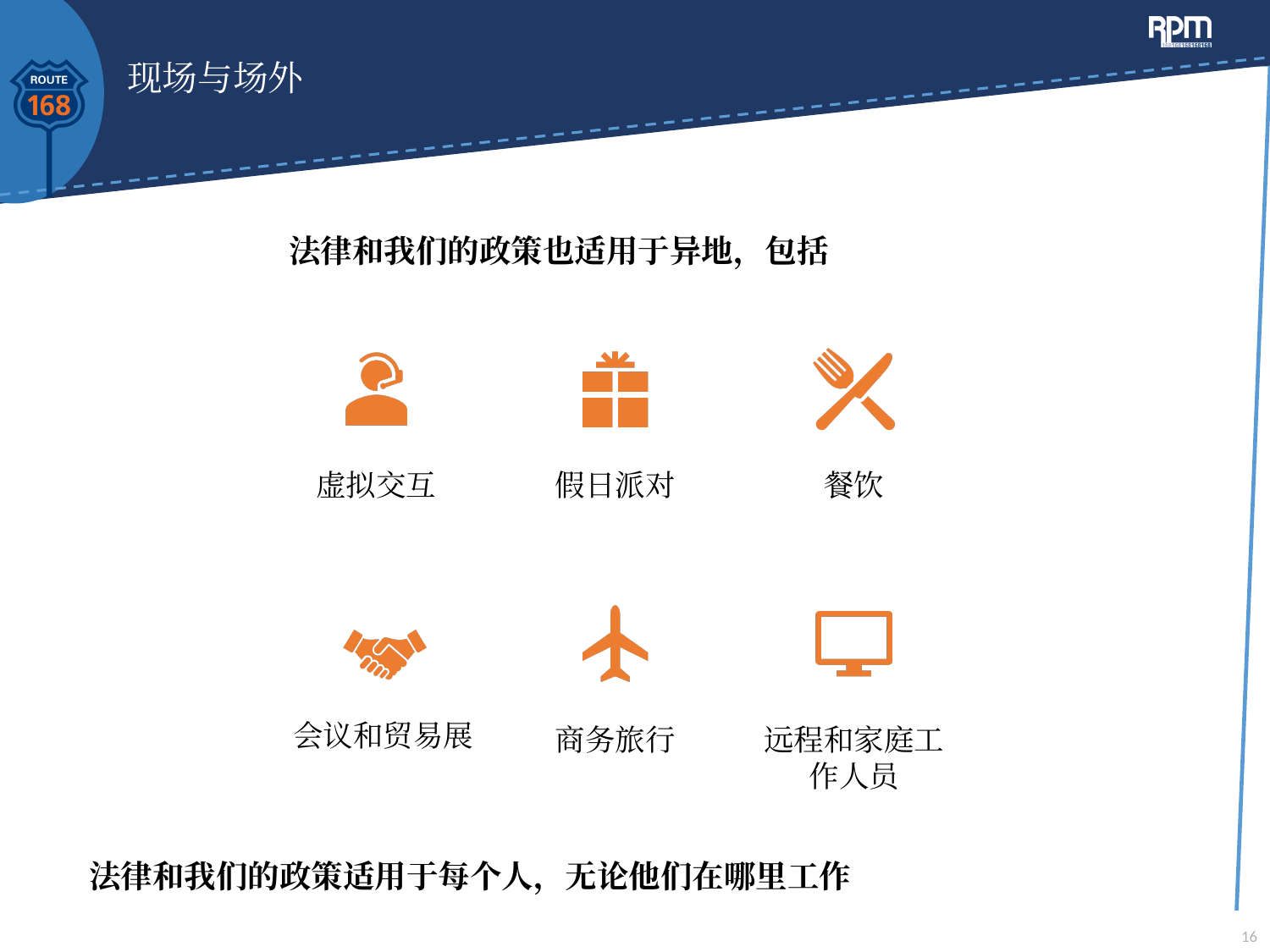

# 现场与场外
法律和我们的政策也适用于异地，包括
虚拟交互
假日派对
餐饮
会议和贸易展
商务旅行
远程和家庭工作人员
法律和我们的政策适用于每个人，无论他们在哪里工作
16